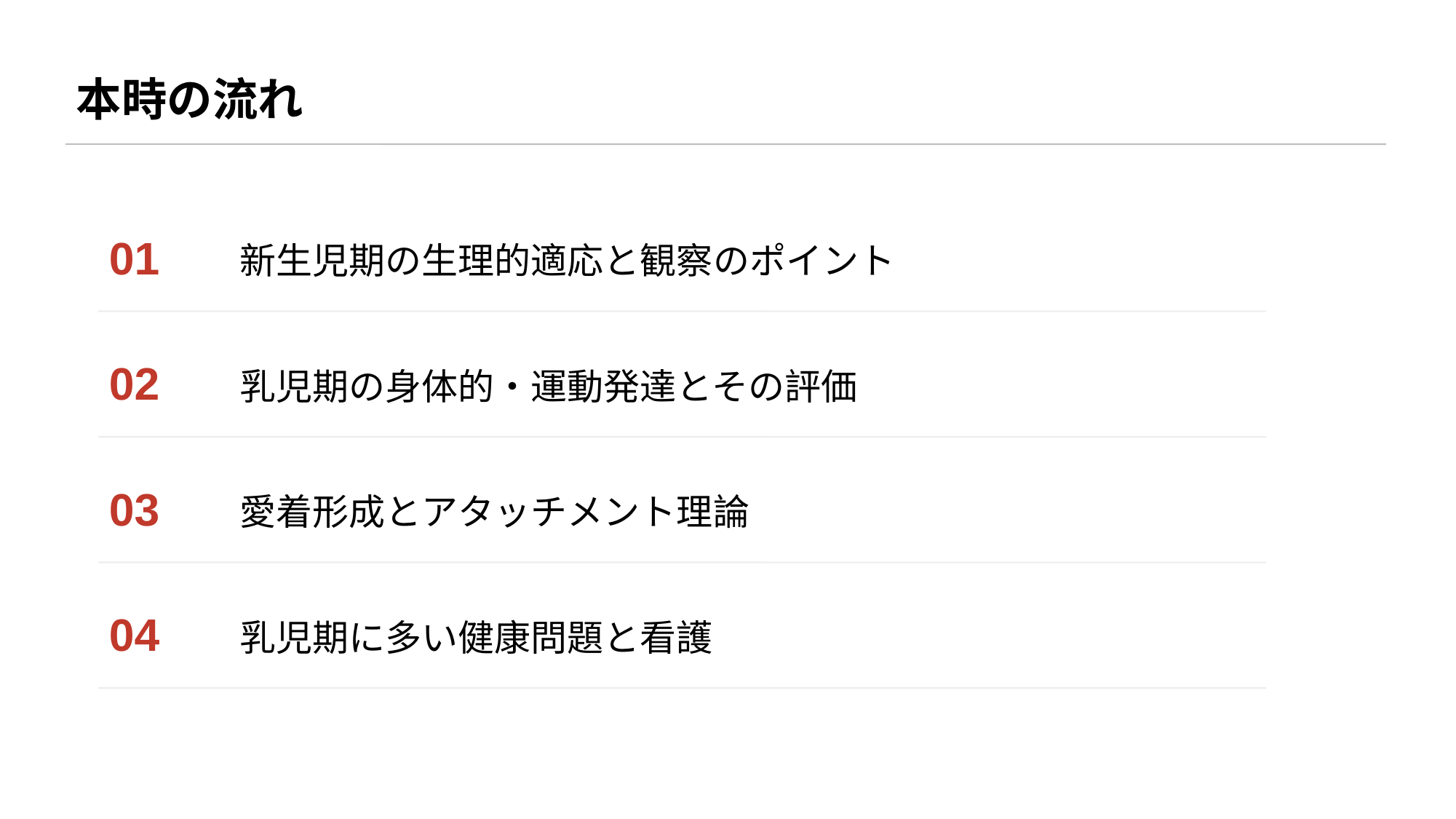

本時の流れ

01
新生児期の生理的適応と観察のポイント

02
乳児期の身体的・運動発達とその評価

03
愛着形成とアタッチメント理論

04
乳児期に多い健康問題と看護